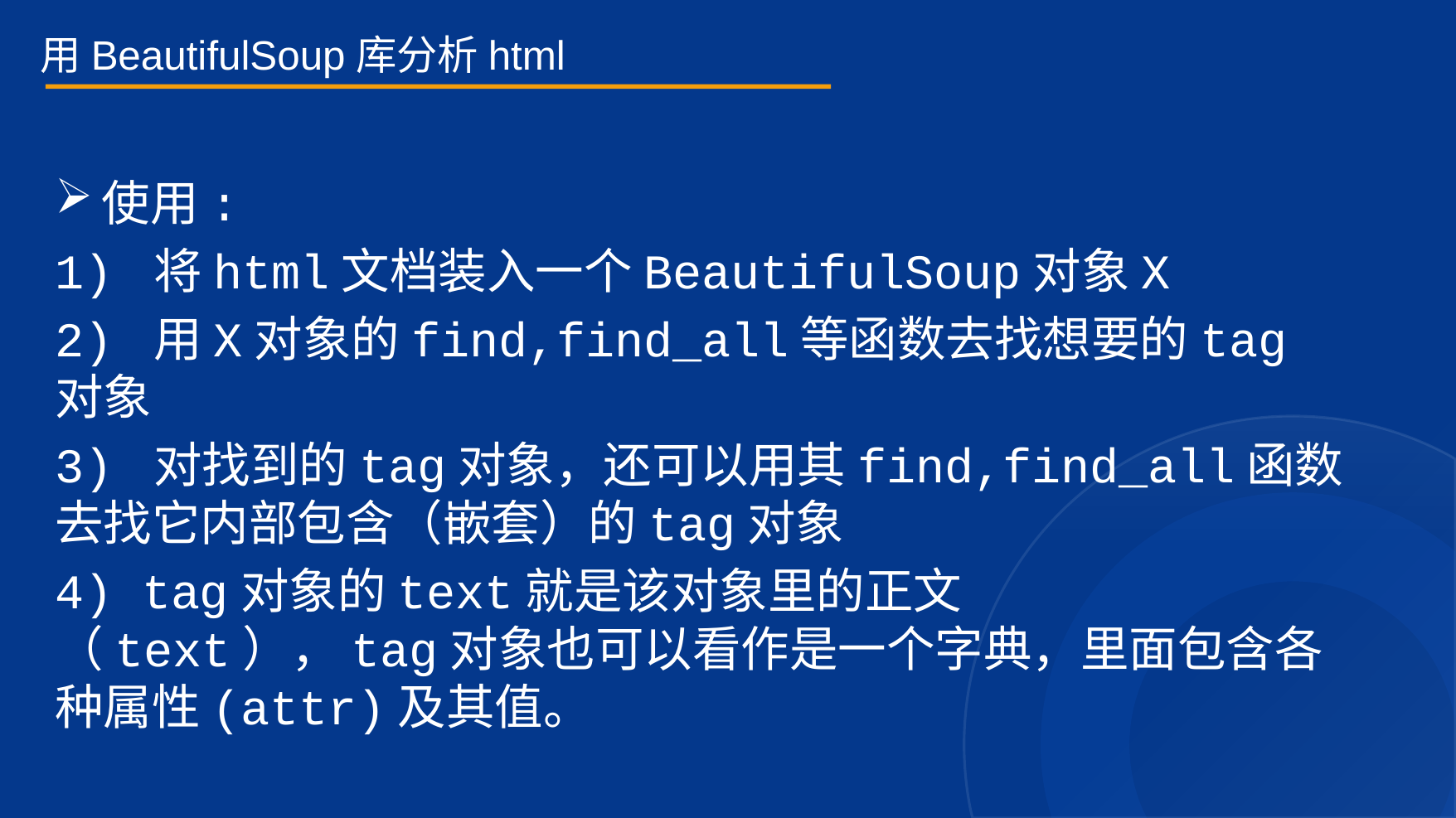

用BeautifulSoup库分析html

使用:
1) 将html文档装入一个BeautifulSoup对象X
2) 用X对象的find,find_all等函数去找想要的tag对象
3) 对找到的tag对象，还可以用其find,find_all函数去找它内部包含（嵌套）的tag对象
4) tag对象的text就是该对象里的正文（text），tag对象也可以看作是一个字典，里面包含各种属性(attr)及其值。